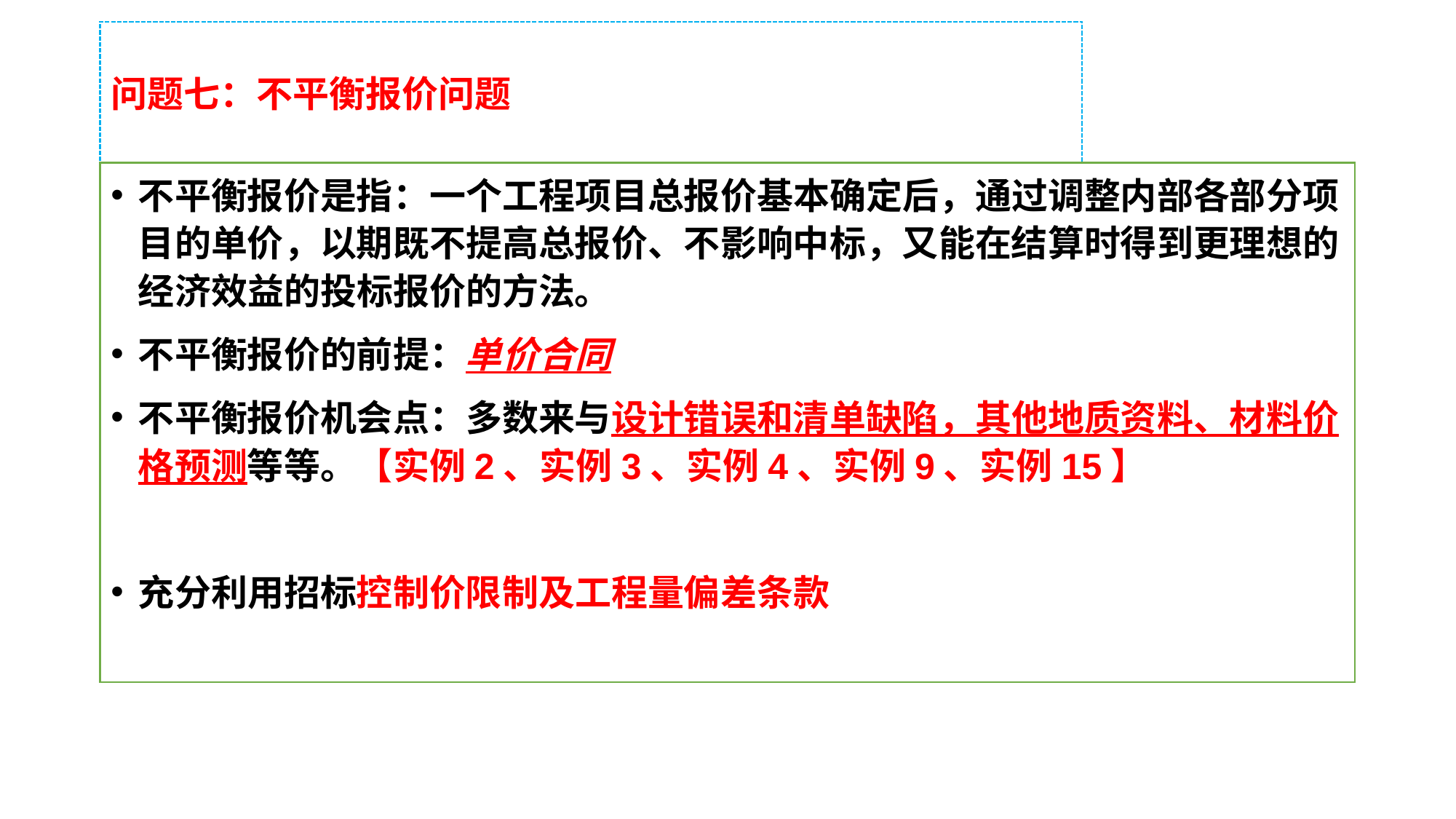

# 问题七：不平衡报价问题
不平衡报价是指：一个工程项目总报价基本确定后，通过调整内部各部分项目的单价，以期既不提高总报价、不影响中标，又能在结算时得到更理想的经济效益的投标报价的方法。
不平衡报价的前提：单价合同
不平衡报价机会点：多数来与设计错误和清单缺陷，其他地质资料、材料价格预测等等。【实例2、实例3、实例4、实例9、实例15】

充分利用招标控制价限制及工程量偏差条款